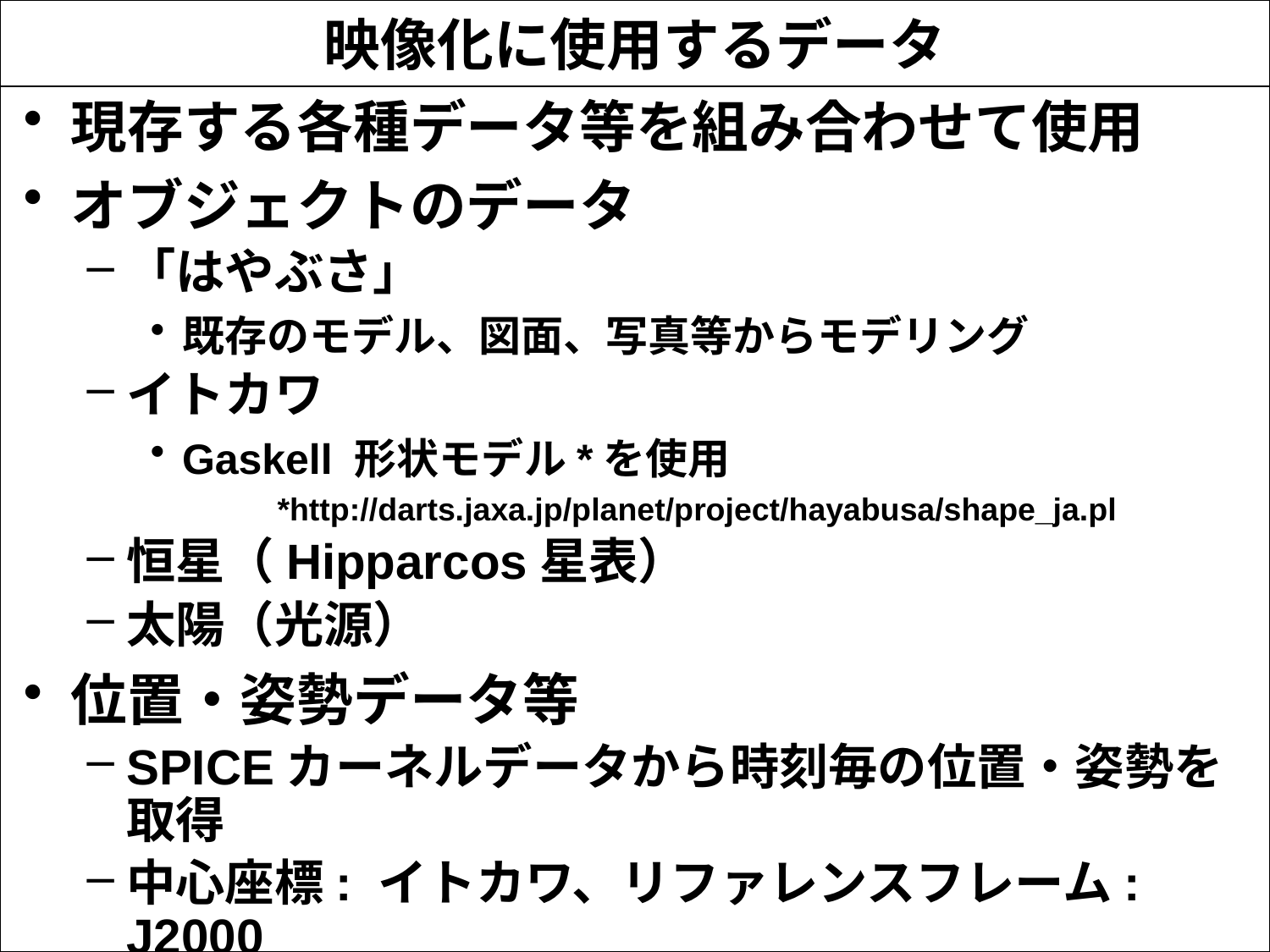

# 映像化に使用するデータ
現存する各種データ等を組み合わせて使用
オブジェクトのデータ
「はやぶさ」
既存のモデル、図面、写真等からモデリング
イトカワ
Gaskell 形状モデル*を使用
*http://darts.jaxa.jp/planet/project/hayabusa/shape_ja.pl
恒星（Hipparcos星表）
太陽（光源）
位置・姿勢データ等
SPICEカーネルデータから時刻毎の位置・姿勢を取得
中心座標: イトカワ、リファレンスフレーム: J2000